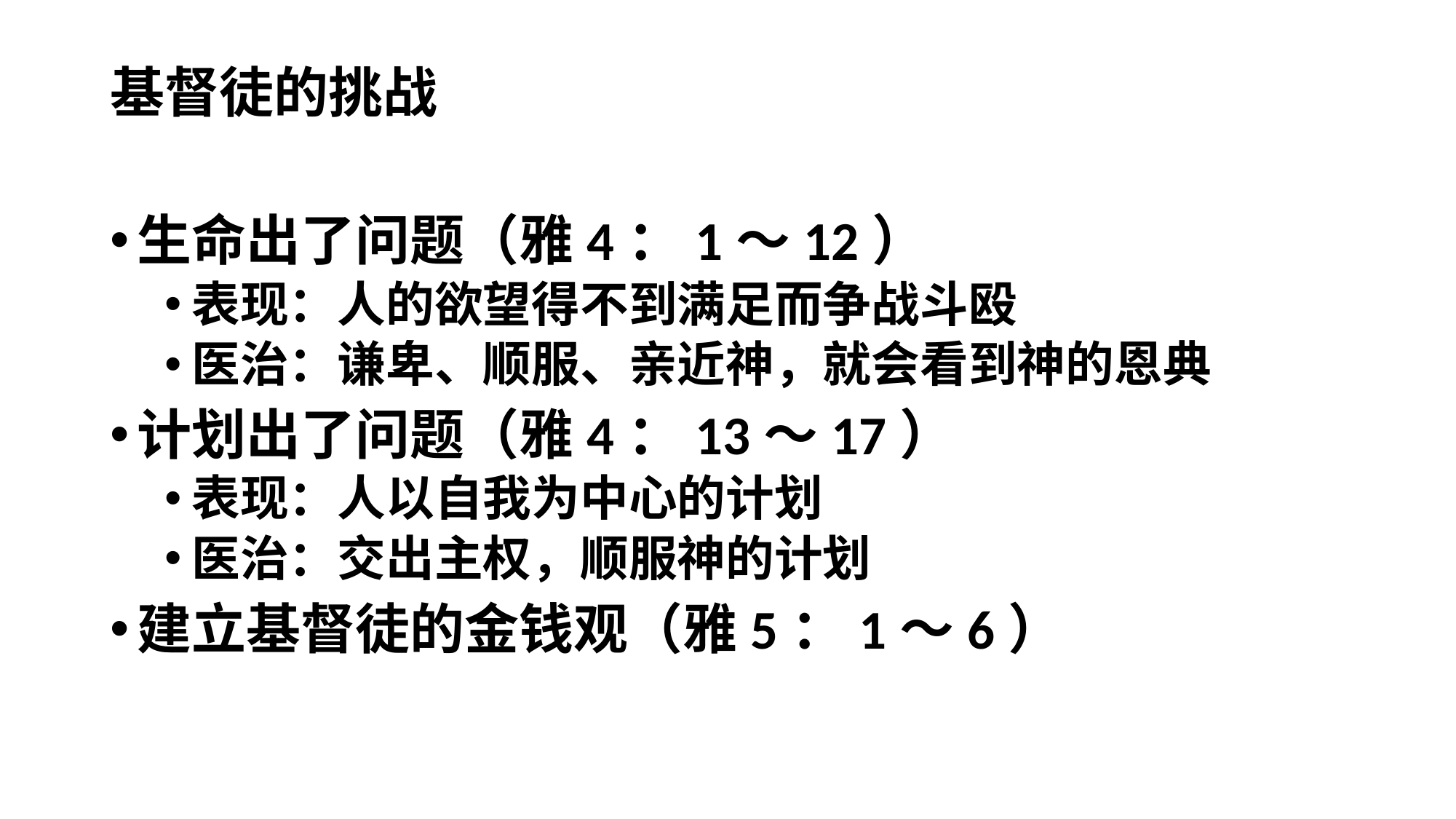

基督徒的挑战

生命出了问题（雅4：1～12）
表现：人的欲望得不到满足而争战斗殴
医治：谦卑、顺服、亲近神，就会看到神的恩典
计划出了问题（雅4：13～17）
表现：人以自我为中心的计划
医治：交出主权，顺服神的计划
建立基督徒的金钱观（雅5：1～6）